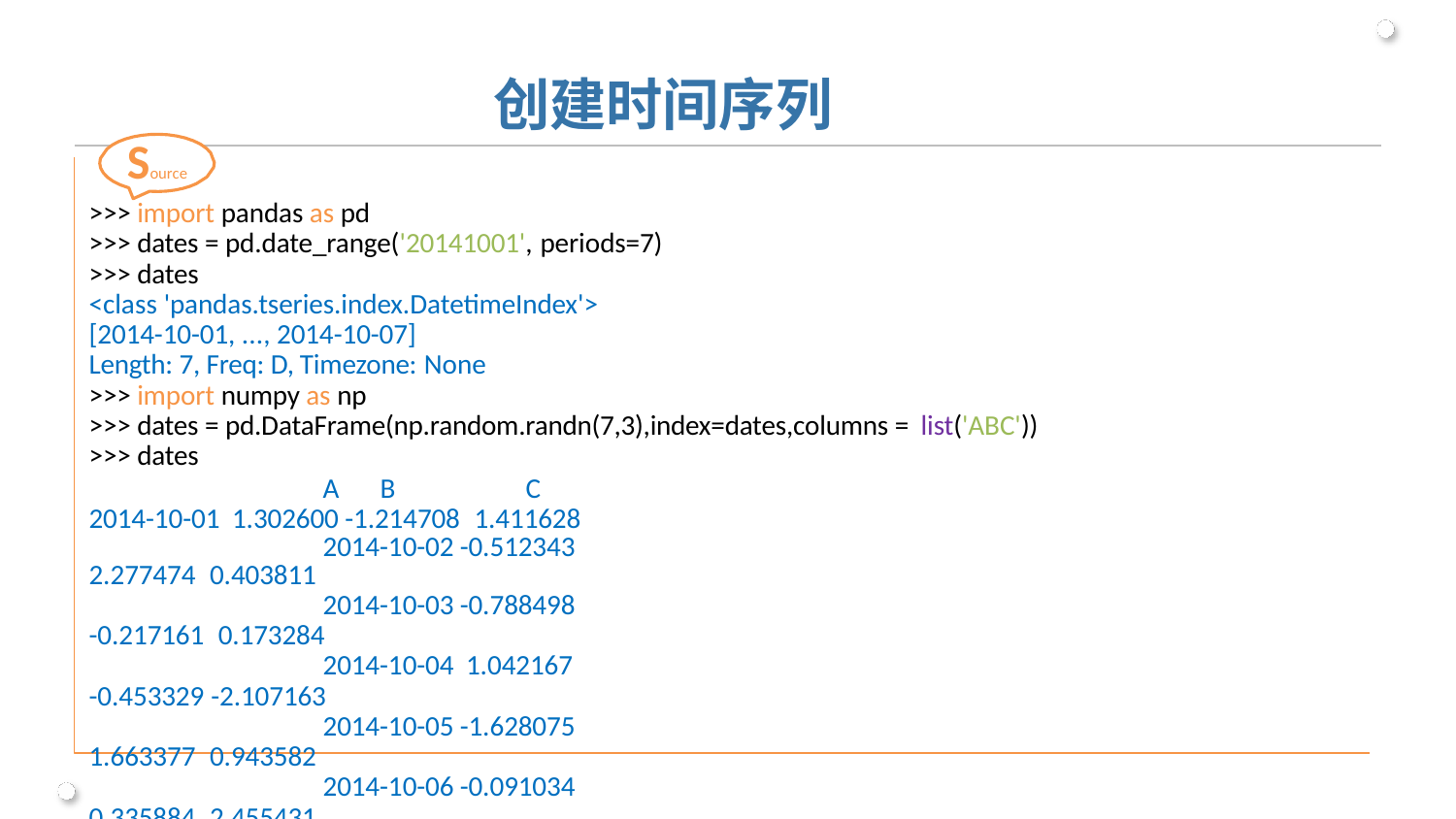

# 创建时间序列
Source

>>> import pandas as pd
>>> dates = pd.date_range('20141001', periods=7)
>>> dates
<class 'pandas.tseries.index.DatetimeIndex'>
[2014-10-01, ..., 2014-10-07]
Length: 7, Freq: D, Timezone: None
>>> import numpy as np
>>> dates = pd.DataFrame(np.random.randn(7,3),index=dates,columns = list('ABC'))
>>> dates
A	B	C  2014-10-01  1.302600 -1.214708  1.411628
2014-10-02 -0.512343  2.277474  0.403811
2014-10-03 -0.788498 -0.217161  0.173284
2014-10-04  1.042167 -0.453329 -2.107163
2014-10-05 -1.628075  1.663377  0.943582
2014-10-06 -0.091034  0.335884  2.455431
2014-10-07 -0.679055 -0.865973  0.246970
[7 rows x 3 columns]